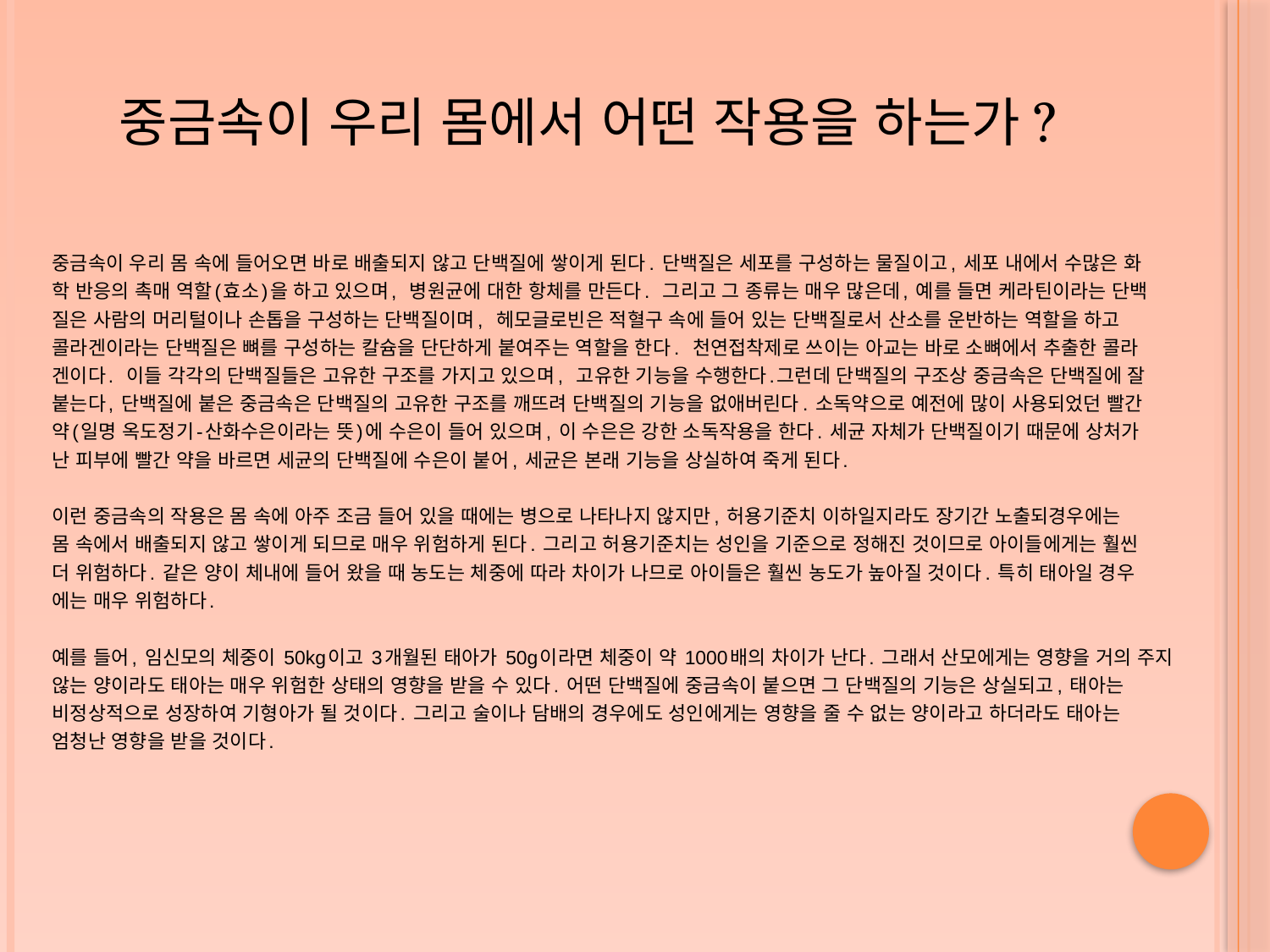

# 중금속이 우리 몸에서 어떤 작용을 하는가?

중금속이 우리 몸 속에 들어오면 바로 배출되지 않고 단백질에 쌓이게 된다. 단백질은 세포를 구성하는 물질이고, 세포 내에서 수많은 화
학 반응의 촉매 역할(효소)을 하고 있으며,  병원균에 대한 항체를 만든다.  그리고 그 종류는 매우 많은데, 예를 들면 케라틴이라는 단백
질은 사람의 머리털이나 손톱을 구성하는 단백질이며,  헤모글로빈은 적혈구 속에 들어 있는 단백질로서 산소를 운반하는 역할을 하고
콜라겐이라는 단백질은 뼈를 구성하는 칼슘을 단단하게 붙여주는 역할을 한다.  천연접착제로 쓰이는 아교는 바로 소뼈에서 추출한 콜라
겐이다.  이들 각각의 단백질들은 고유한 구조를 가지고 있으며,  고유한 기능을 수행한다.그런데 단백질의 구조상 중금속은 단백질에 잘
붙는다, 단백질에 붙은 중금속은 단백질의 고유한 구조를 깨뜨려 단백질의 기능을 없애버린다. 소독약으로 예전에 많이 사용되었던 빨간
약(일명 옥도정기-산화수은이라는 뜻)에 수은이 들어 있으며, 이 수은은 강한 소독작용을 한다. 세균 자체가 단백질이기 때문에 상처가
난 피부에 빨간 약을 바르면 세균의 단백질에 수은이 붙어, 세균은 본래 기능을 상실하여 죽게 된다.

이런 중금속의 작용은 몸 속에 아주 조금 들어 있을 때에는 병으로 나타나지 않지만, 허용기준치 이하일지라도 장기간 노출되경우에는
몸 속에서 배출되지 않고 쌓이게 되므로 매우 위험하게 된다. 그리고 허용기준치는 성인을 기준으로 정해진 것이므로 아이들에게는 훨씬
더 위험하다. 같은 양이 체내에 들어 왔을 때 농도는 체중에 따라 차이가 나므로 아이들은 훨씬 농도가 높아질 것이다. 특히 태아일 경우
에는 매우 위험하다.

예를 들어, 임신모의 체중이 50kg이고 3개월된 태아가 50g이라면 체중이 약 1000배의 차이가 난다. 그래서 산모에게는 영향을 거의 주지
않는 양이라도 태아는 매우 위험한 상태의 영향을 받을 수 있다. 어떤 단백질에 중금속이 붙으면 그 단백질의 기능은 상실되고, 태아는
비정상적으로 성장하여 기형아가 될 것이다. 그리고 술이나 담배의 경우에도 성인에게는 영향을 줄 수 없는 양이라고 하더라도 태아는
엄청난 영향을 받을 것이다.